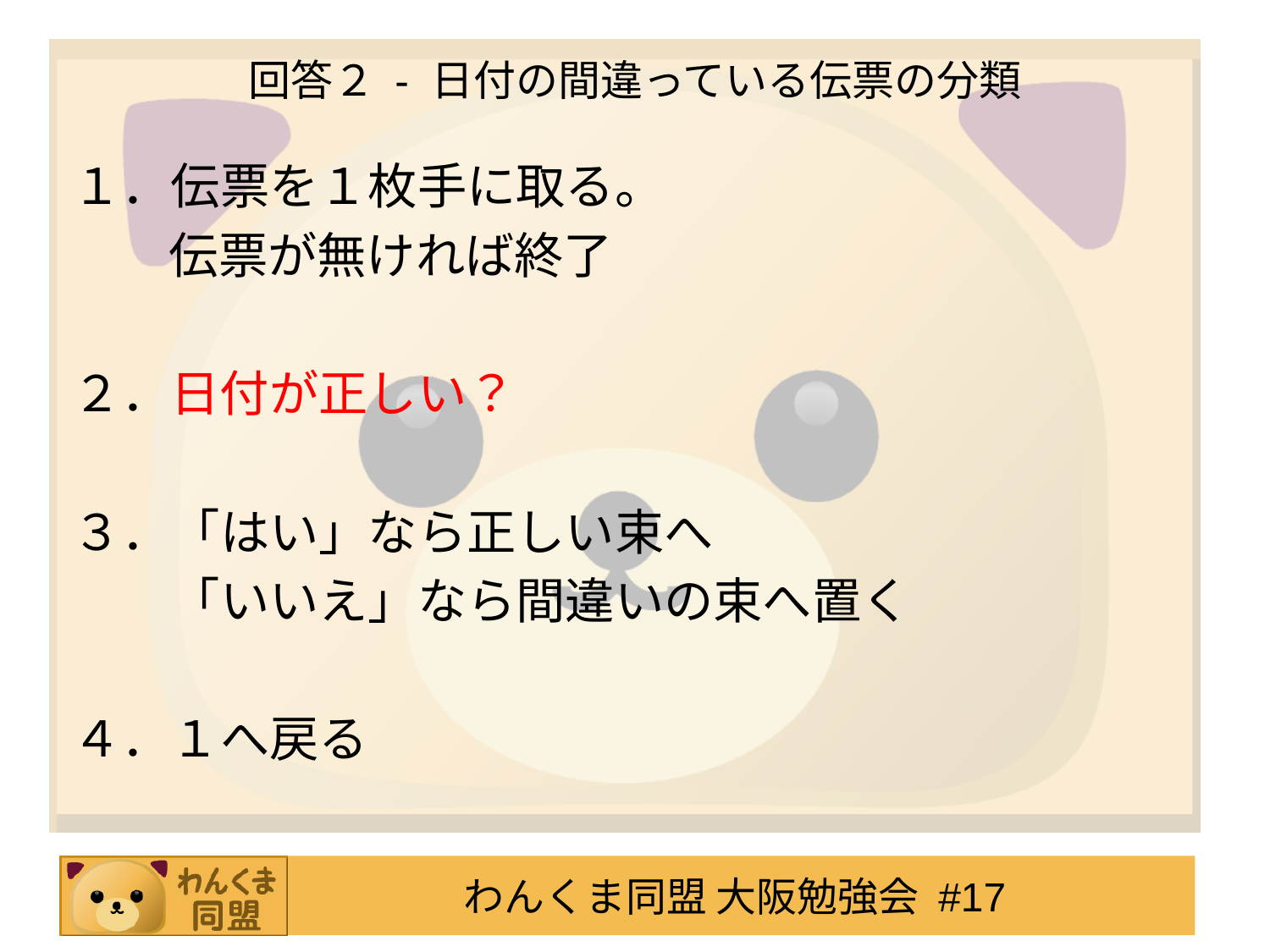

# 回答２ - 日付の間違っている伝票の分類
１．伝票を１枚手に取る。
	　伝票が無ければ終了

２．日付が正しい？

３．「はい」なら正しい束へ
　　「いいえ」なら間違いの束へ置く

４．１へ戻る